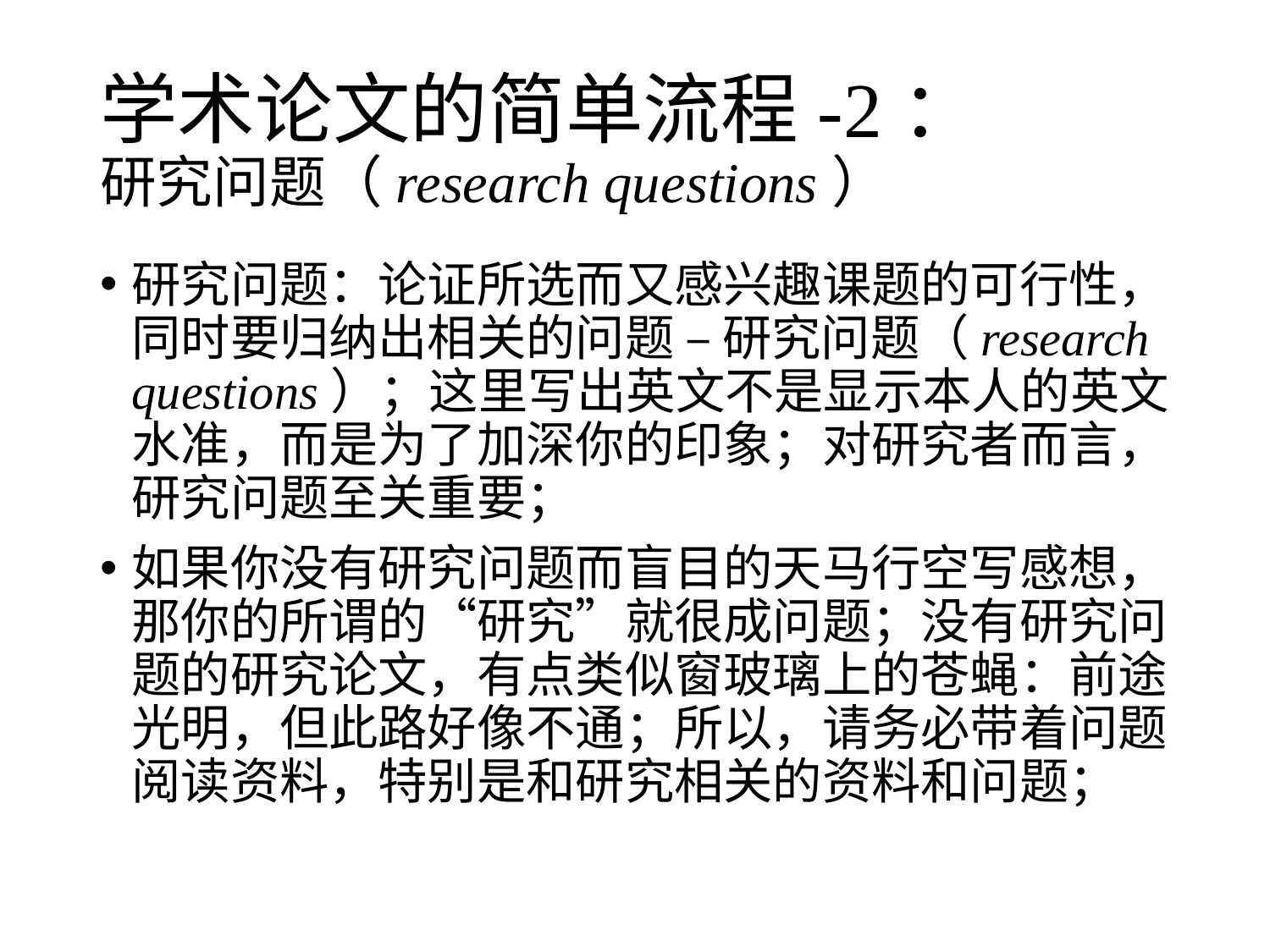

# 学术论文的简单流程-2： 研究问题（research questions）
研究问题：论证所选而又感兴趣课题的可行性，同时要归纳出相关的问题 – 研究问题（research questions）；这里写出英文不是显示本人的英文水准，而是为了加深你的印象；对研究者而言，研究问题至关重要；
如果你没有研究问题而盲目的天马行空写感想，那你的所谓的“研究”就很成问题；没有研究问题的研究论文，有点类似窗玻璃上的苍蝇：前途光明，但此路好像不通；所以，请务必带着问题阅读资料，特别是和研究相关的资料和问题；